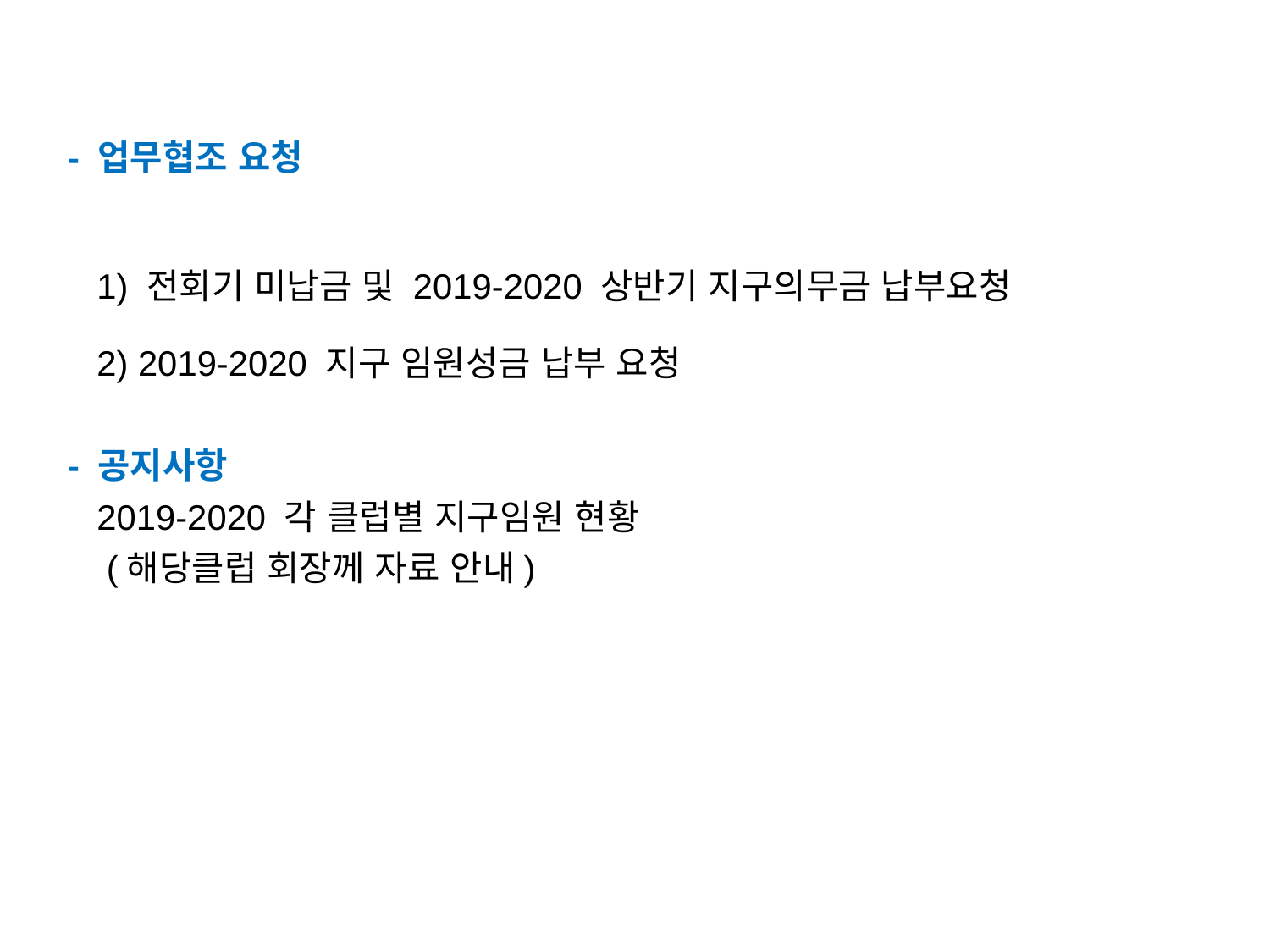

- 업무협조 요청

   1) 전회기 미납금 및 2019-2020 상반기 지구의무금 납부요청
   2) 2019-2020 지구 임원성금 납부 요청

- 공지사항
   2019-2020 각 클럽별 지구임원 현황
    (해당클럽 회장께 자료 안내)